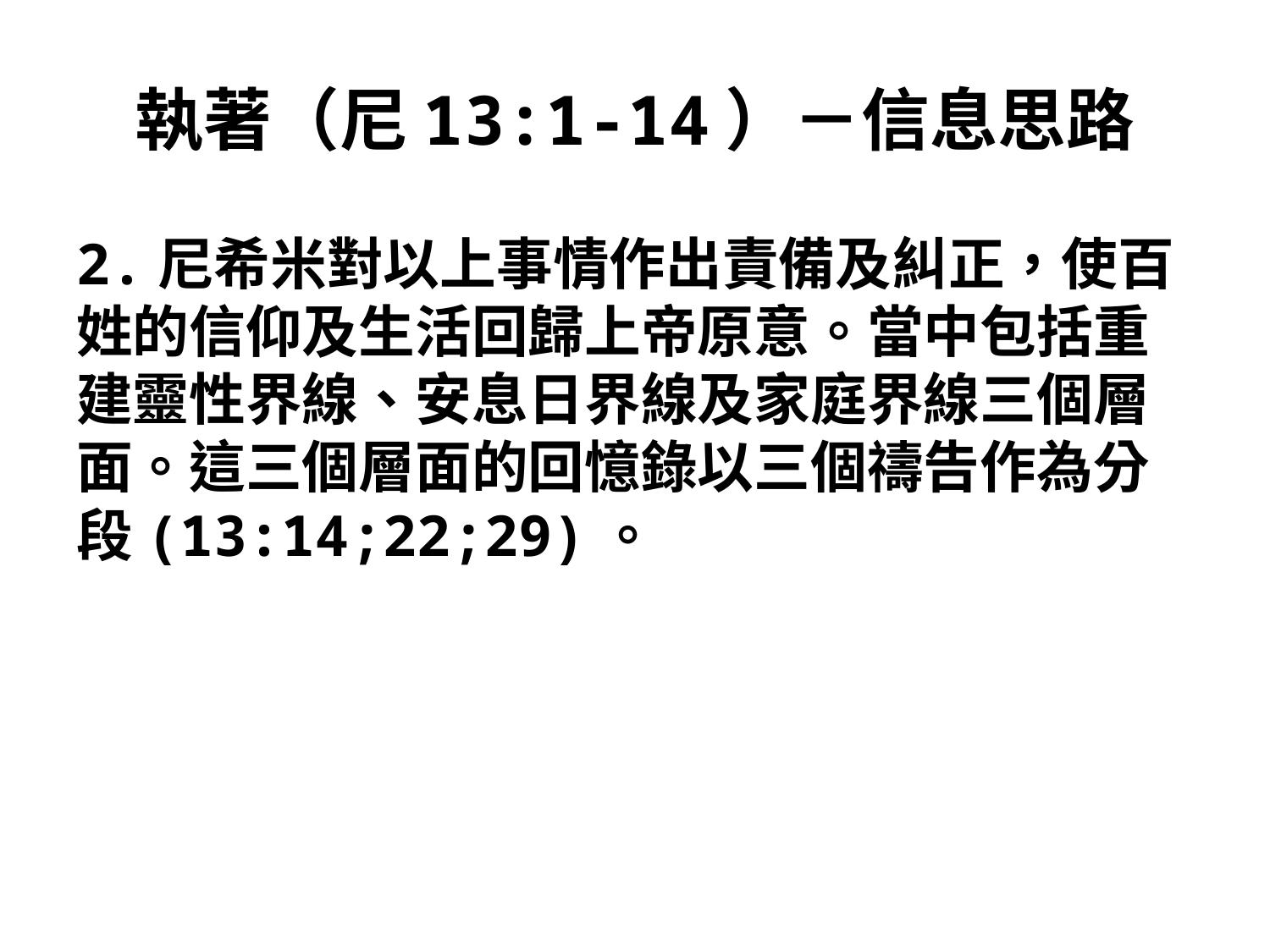

# 執著（尼13:1-14）－信息思路
2.尼希米對以上事情作出責備及糾正，使百姓的信仰及生活回歸上帝原意。當中包括重建靈性界線、安息日界線及家庭界線三個層面。這三個層面的回憶錄以三個禱告作為分段(13:14;22;29)。